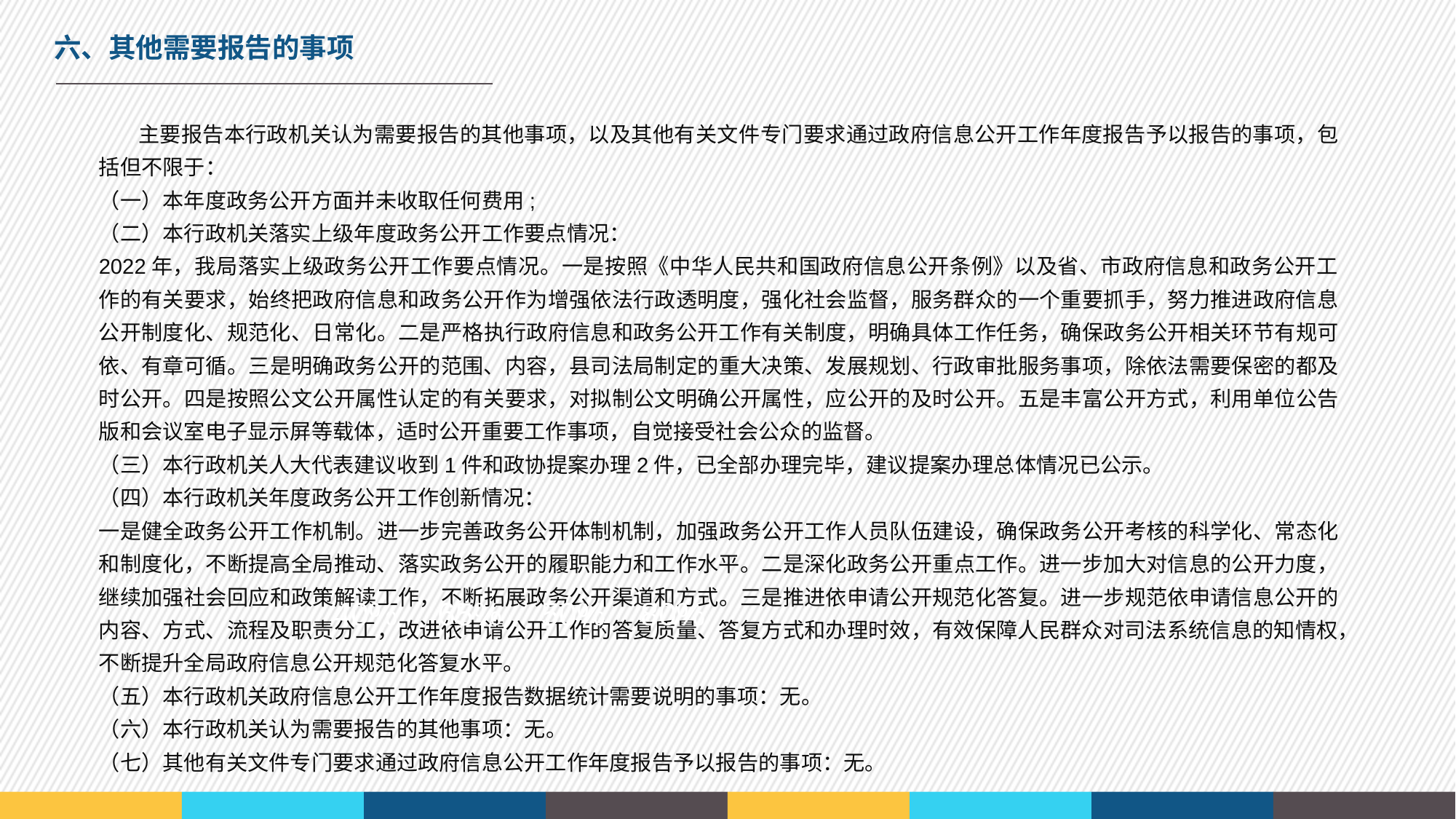

六、其他需要报告的事项
       主要报告本行政机关认为需要报告的其他事项，以及其他有关文件专门要求通过政府信息公开工作年度报告予以报告的事项，包括但不限于：
（一）本年度政务公开方面并未收取任何费用;
（二）本行政机关落实上级年度政务公开工作要点情况：
2022年，我局落实上级政务公开工作要点情况。一是按照《中华人民共和国政府信息公开条例》以及省、市政府信息和政务公开工作的有关要求，始终把政府信息和政务公开作为增强依法行政透明度，强化社会监督，服务群众的一个重要抓手，努力推进政府信息公开制度化、规范化、日常化。二是严格执行政府信息和政务公开工作有关制度，明确具体工作任务，确保政务公开相关环节有规可依、有章可循。三是明确政务公开的范围、内容，县司法局制定的重大决策、发展规划、行政审批服务事项，除依法需要保密的都及时公开。四是按照公文公开属性认定的有关要求，对拟制公文明确公开属性，应公开的及时公开。五是丰富公开方式，利用单位公告版和会议室电子显示屏等载体，适时公开重要工作事项，自觉接受社会公众的监督。
（三）本行政机关人大代表建议收到1件和政协提案办理2件，已全部办理完毕，建议提案办理总体情况已公示。
（四）本行政机关年度政务公开工作创新情况：
一是健全政务公开工作机制。进一步完善政务公开体制机制，加强政务公开工作人员队伍建设，确保政务公开考核的科学化、常态化和制度化，不断提高全局推动、落实政务公开的履职能力和工作水平。二是深化政务公开重点工作。进一步加大对信息的公开力度，继续加强社会回应和政策解读工作，不断拓展政务公开渠道和方式。三是推进依申请公开规范化答复。进一步规范依申请信息公开的内容、方式、流程及职责分工，改进依申请公开工作的答复质量、答复方式和办理时效，有效保障人民群众对司法系统信息的知情权，不断提升全局政府信息公开规范化答复水平。
（五）本行政机关政府信息公开工作年度报告数据统计需要说明的事项：无。
（六）本行政机关认为需要报告的其他事项：无。
（七）其他有关文件专门要求通过政府信息公开工作年度报告予以报告的事项：无。
40%
65%
50%
80%